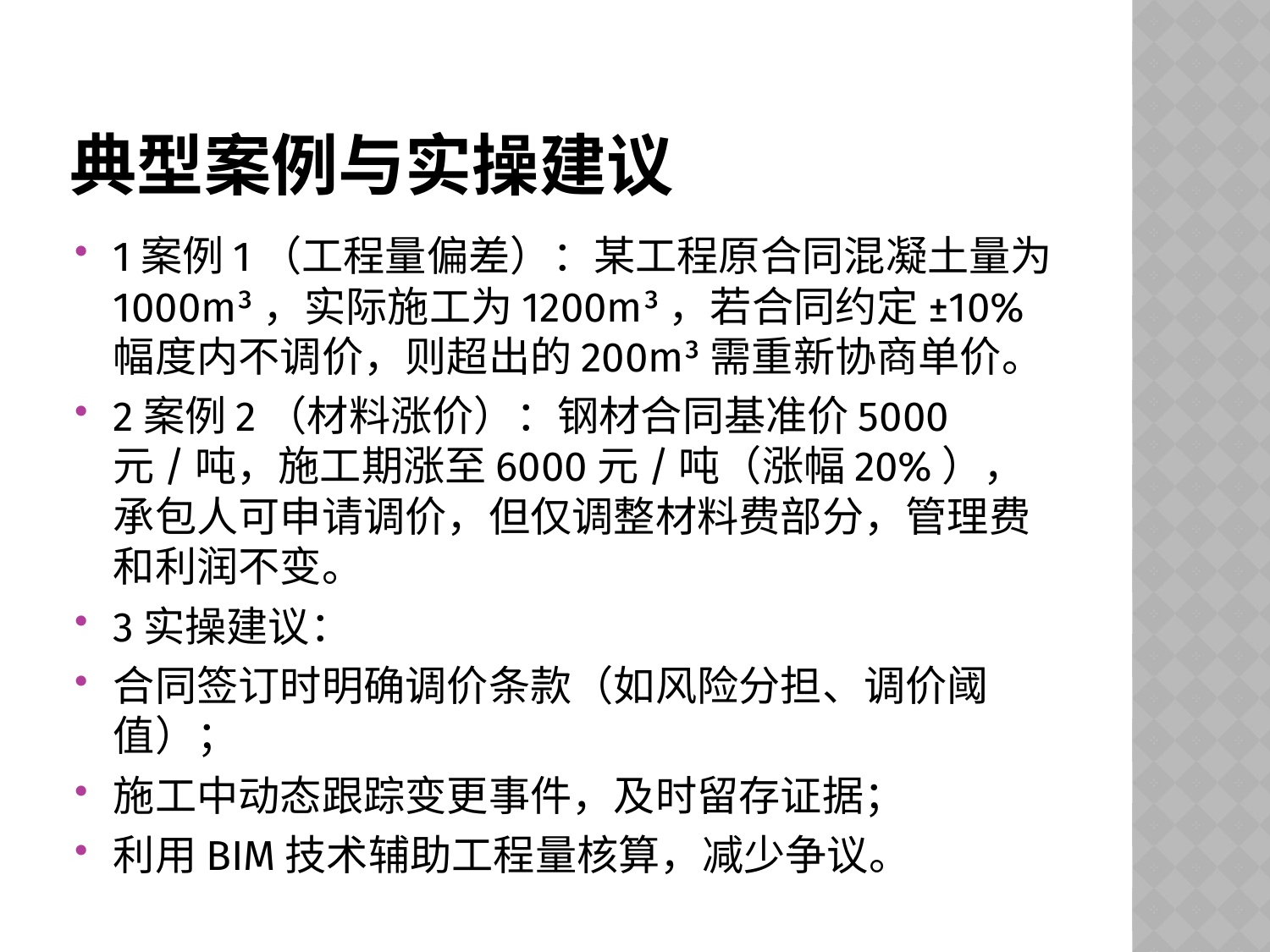

# 典型案例与实操建议
1案例1（工程量偏差）：某工程原合同混凝土量为1000m³，实际施工为1200m³，若合同约定±10%幅度内不调价，则超出的200m³需重新协商单价。
2案例2（材料涨价）：钢材合同基准价5000元/吨，施工期涨至6000元/吨（涨幅20%），承包人可申请调价，但仅调整材料费部分，管理费和利润不变。
3实操建议：
合同签订时明确调价条款（如风险分担、调价阈值）；
施工中动态跟踪变更事件，及时留存证据；
利用BIM技术辅助工程量核算，减少争议。